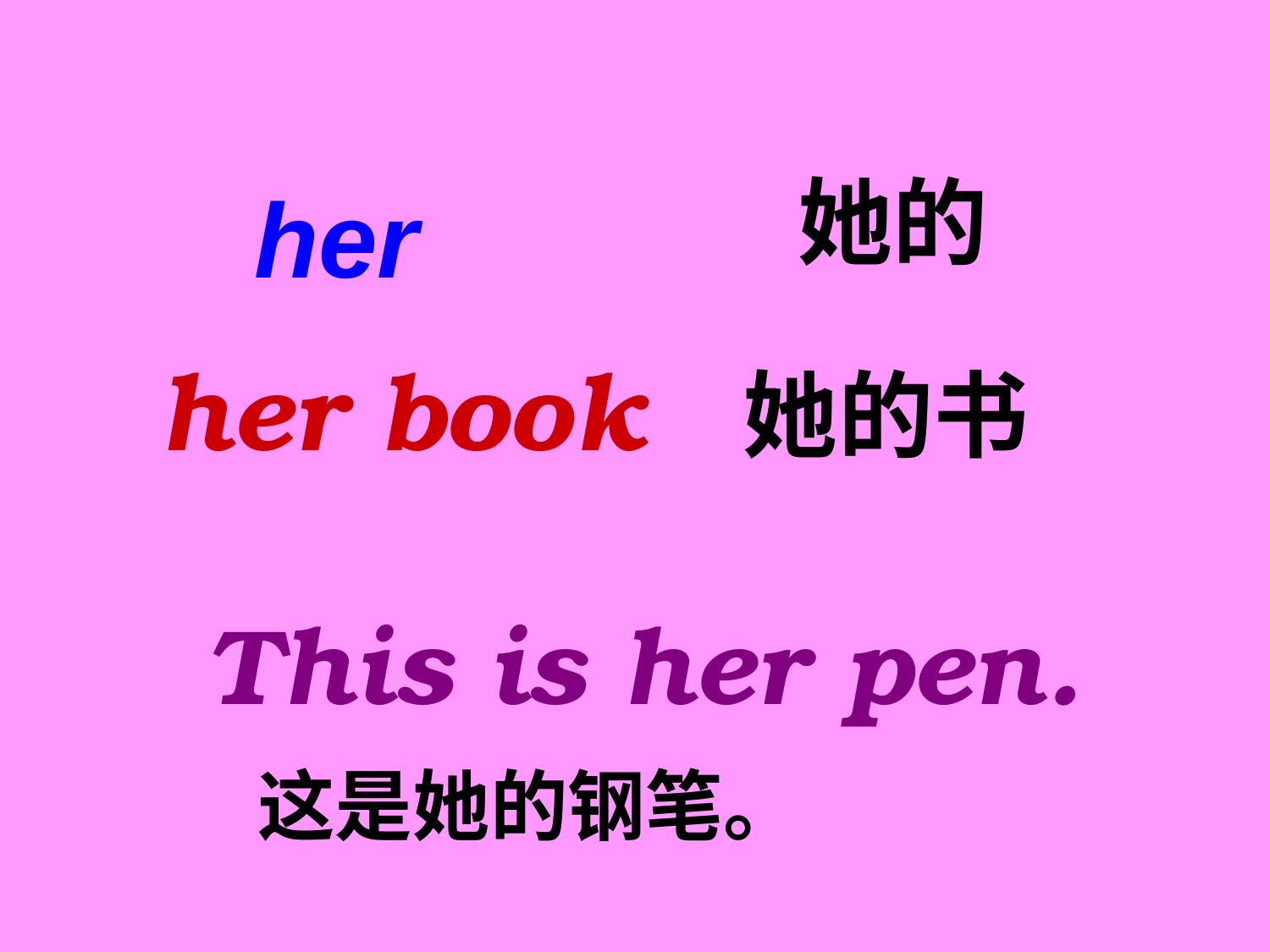

她的
her
her book
她的书
This is her pen.
这是她的钢笔。